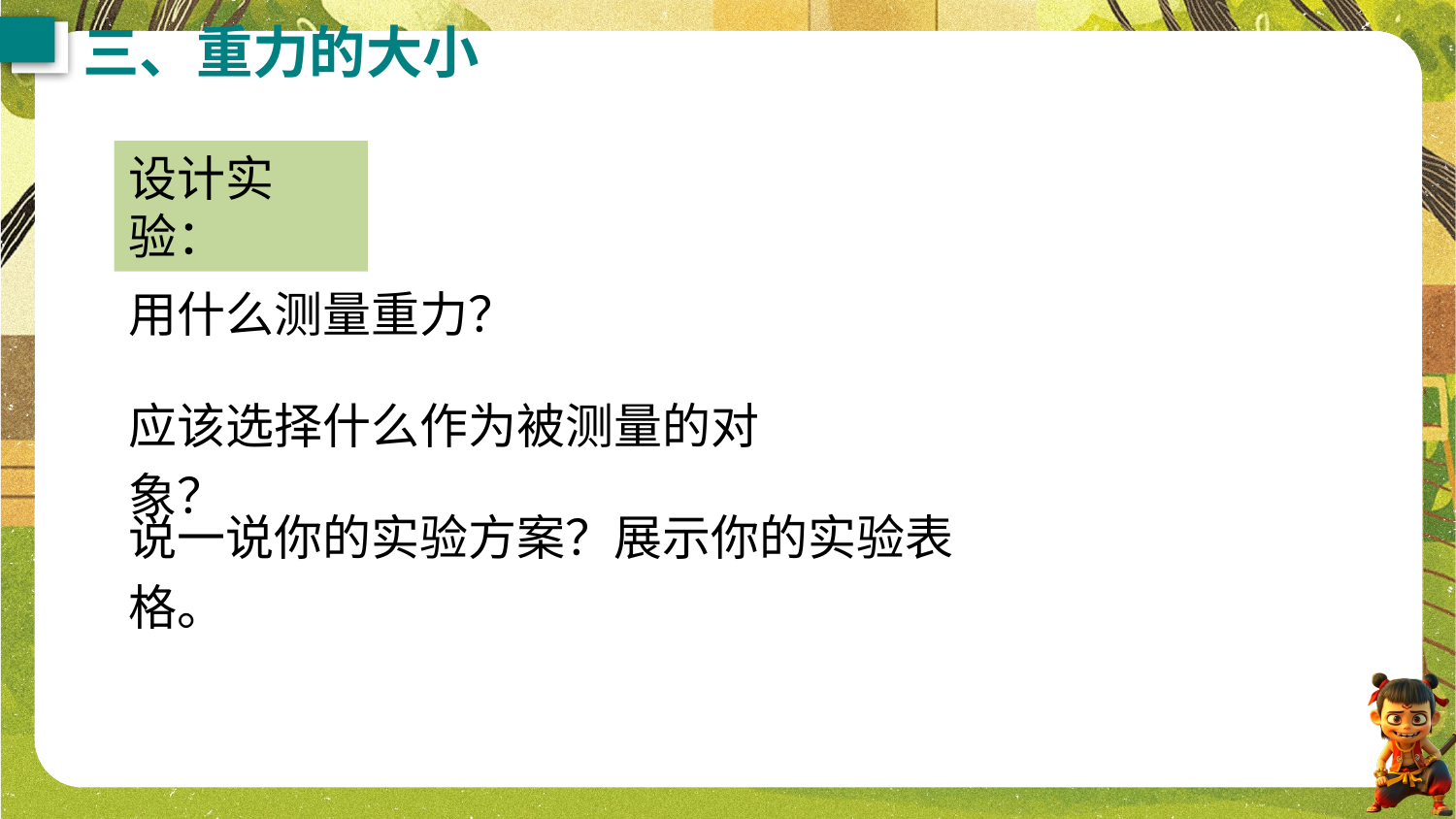

三、重力的大小

设计实验：
用什么测量重力？
应该选择什么作为被测量的对象？
说一说你的实验方案？展示你的实验表格。